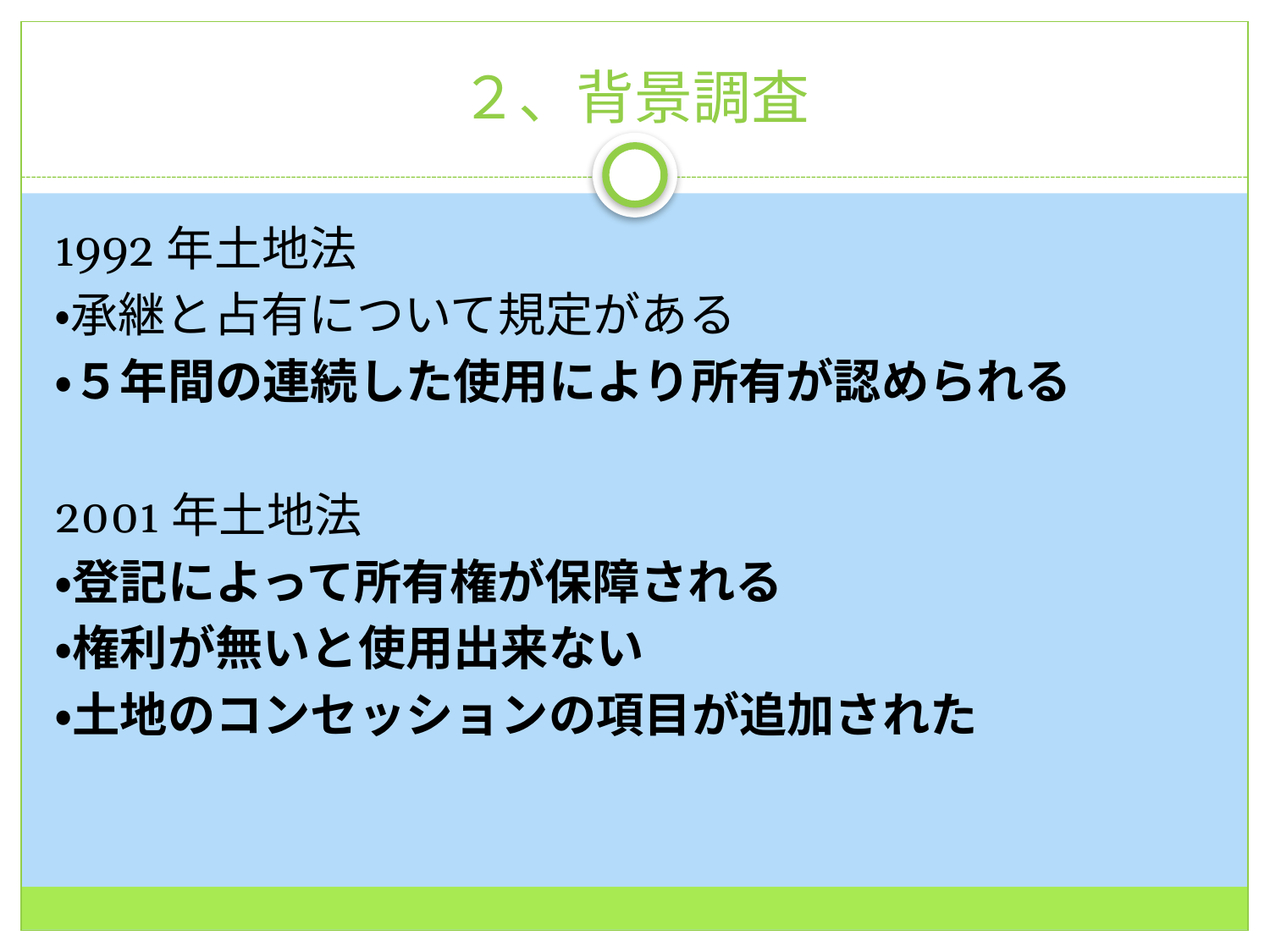

# ２、背景調査
1992年土地法
・承継と占有について規定がある
・５年間の連続した使用により所有が認められる

2001年土地法
・登記によって所有権が保障される
・権利が無いと使用出来ない
・土地のコンセッションの項目が追加された